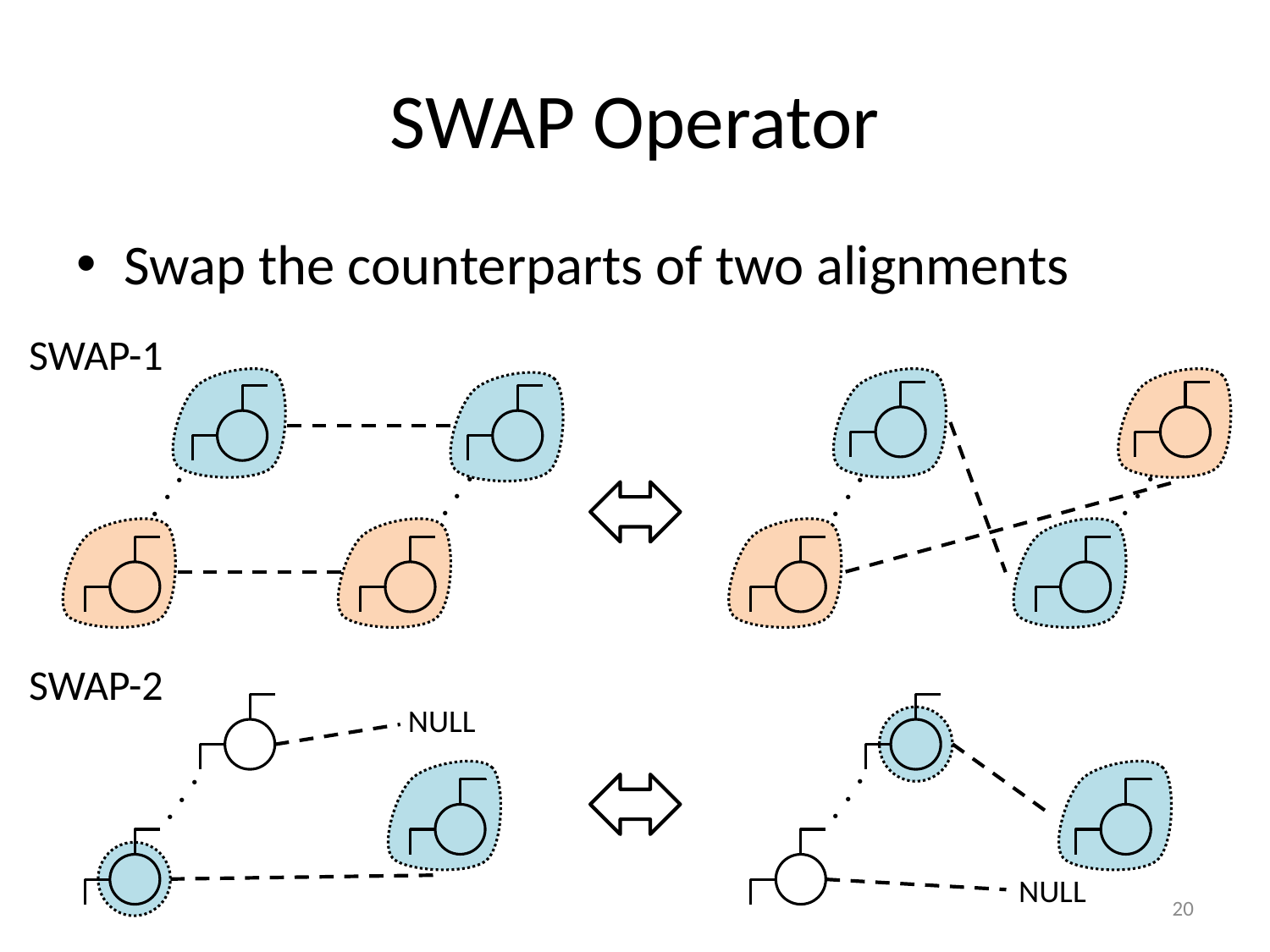

# SWAP Operator
Swap the counterparts of two alignments
SWAP-1

・・・
・・・
・・・
・・・

SWAP-2
NULL

・・・
・・・

NULL
20